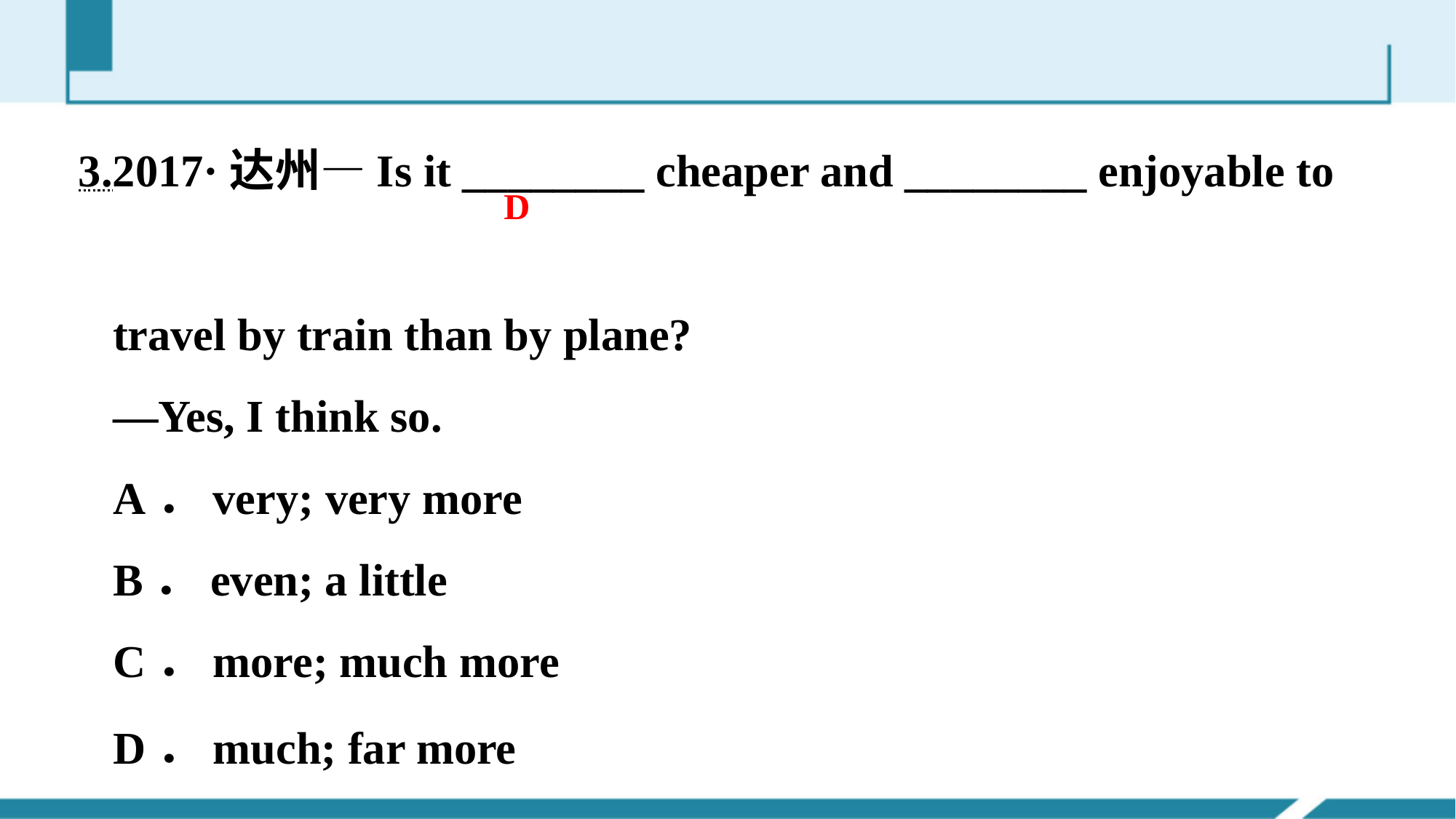

3.2017·达州—Is it ________ cheaper and ________ enjoyable to
   travel by train than by plane?
   —Yes, I think so.
   A．very; very more
   B．even; a little
   C．more; much more
   D．much; far more

D